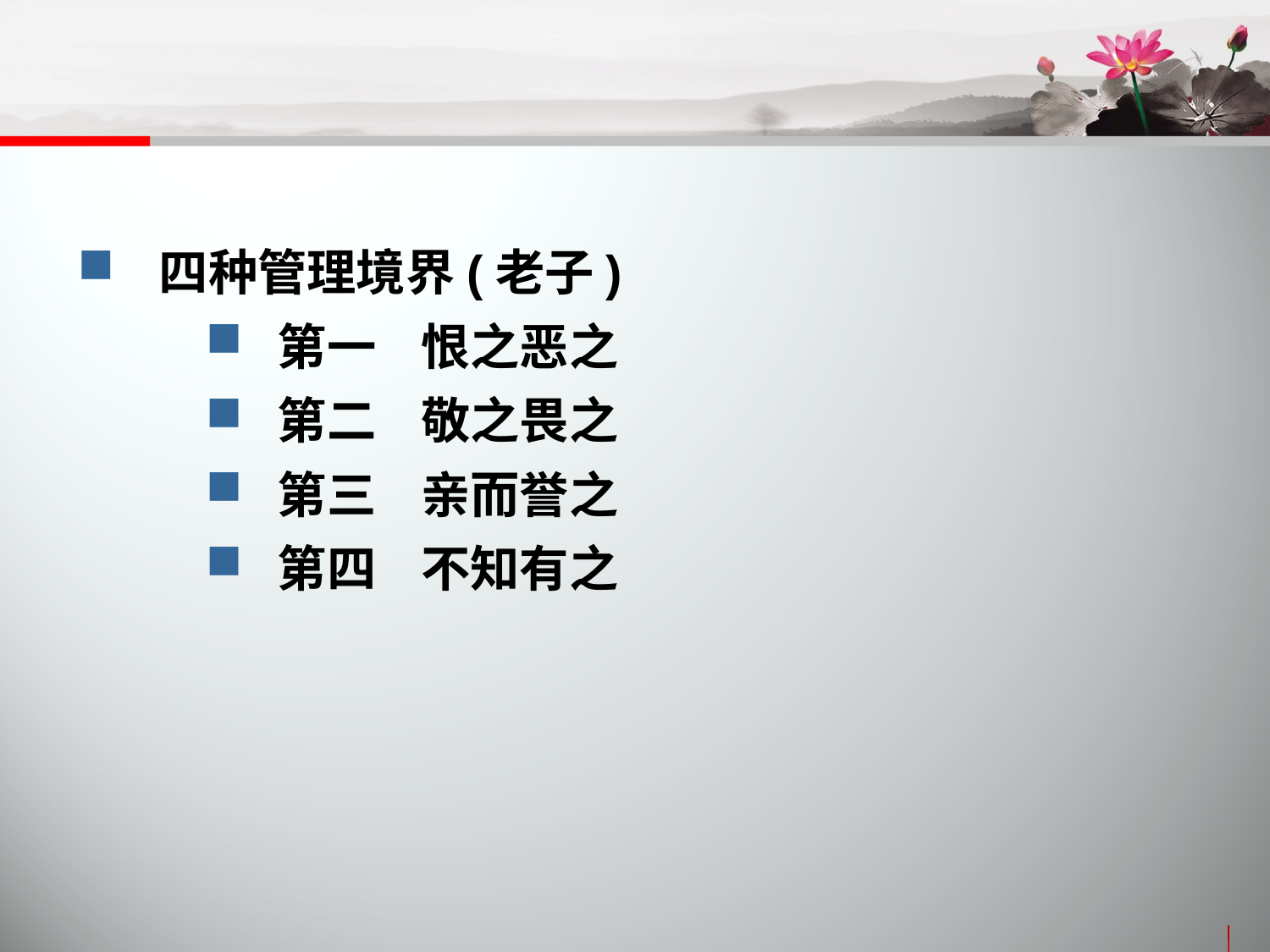

四种管理境界(老子)
  第一    恨之恶之
  第二    敬之畏之
  第三    亲而誉之
  第四    不知有之